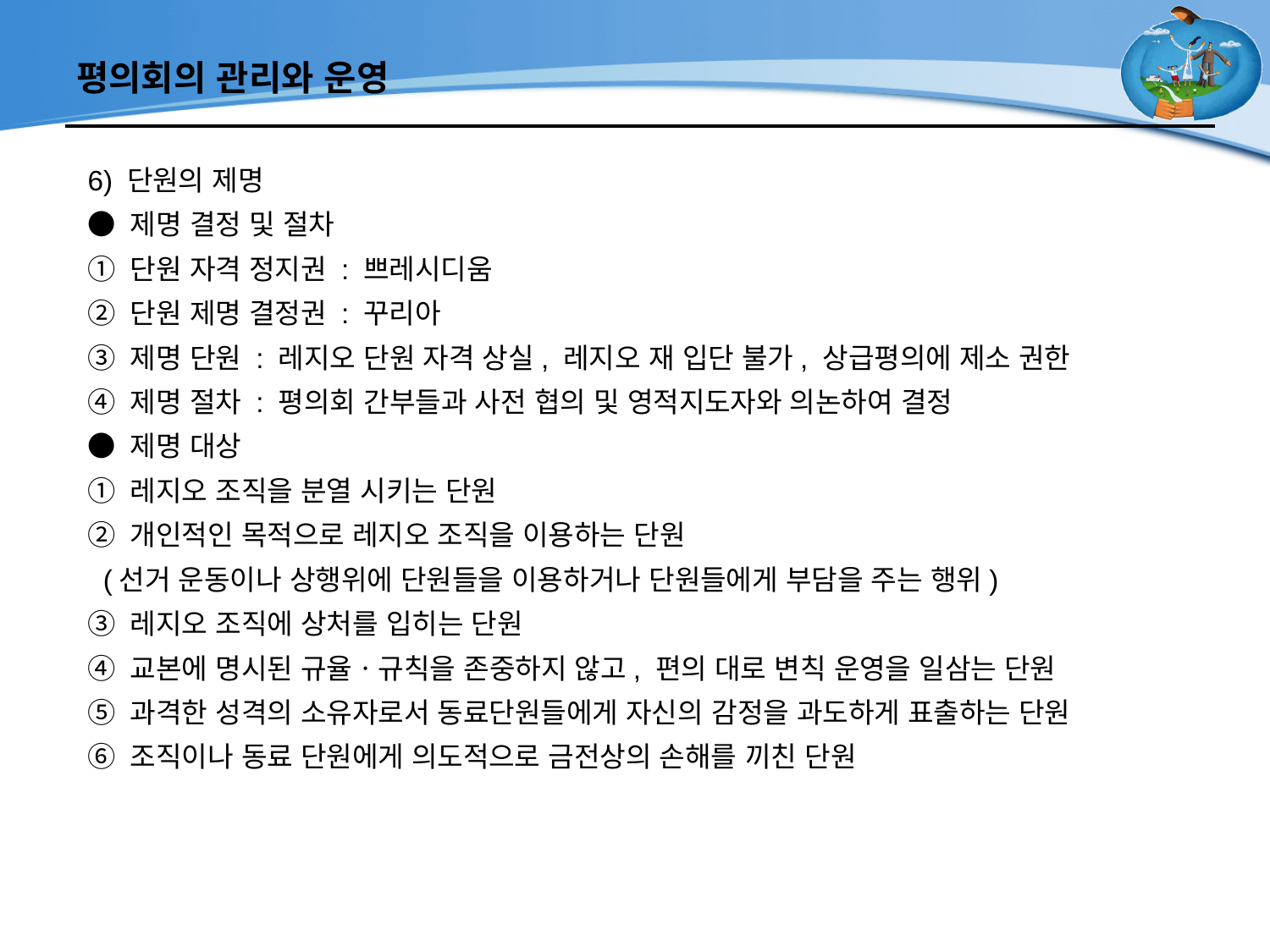

# 평의회의 관리와 운영
6) 단원의 제명
● 제명 결정 및 절차
① 단원 자격 정지권 : 쁘레시디움
② 단원 제명 결정권 : 꾸리아
③ 제명 단원 : 레지오 단원 자격 상실, 레지오 재 입단 불가, 상급평의에 제소 권한
④ 제명 절차 : 평의회 간부들과 사전 협의 및 영적지도자와 의논하여 결정
● 제명 대상
① 레지오 조직을 분열 시키는 단원
② 개인적인 목적으로 레지오 조직을 이용하는 단원
  (선거 운동이나 상행위에 단원들을 이용하거나 단원들에게 부담을 주는 행위)
③ 레지오 조직에 상처를 입히는 단원
④ 교본에 명시된 규율ㆍ규칙을 존중하지 않고, 편의 대로 변칙 운영을 일삼는 단원
⑤ 과격한 성격의 소유자로서 동료단원들에게 자신의 감정을 과도하게 표출하는 단원
⑥ 조직이나 동료 단원에게 의도적으로 금전상의 손해를 끼친 단원